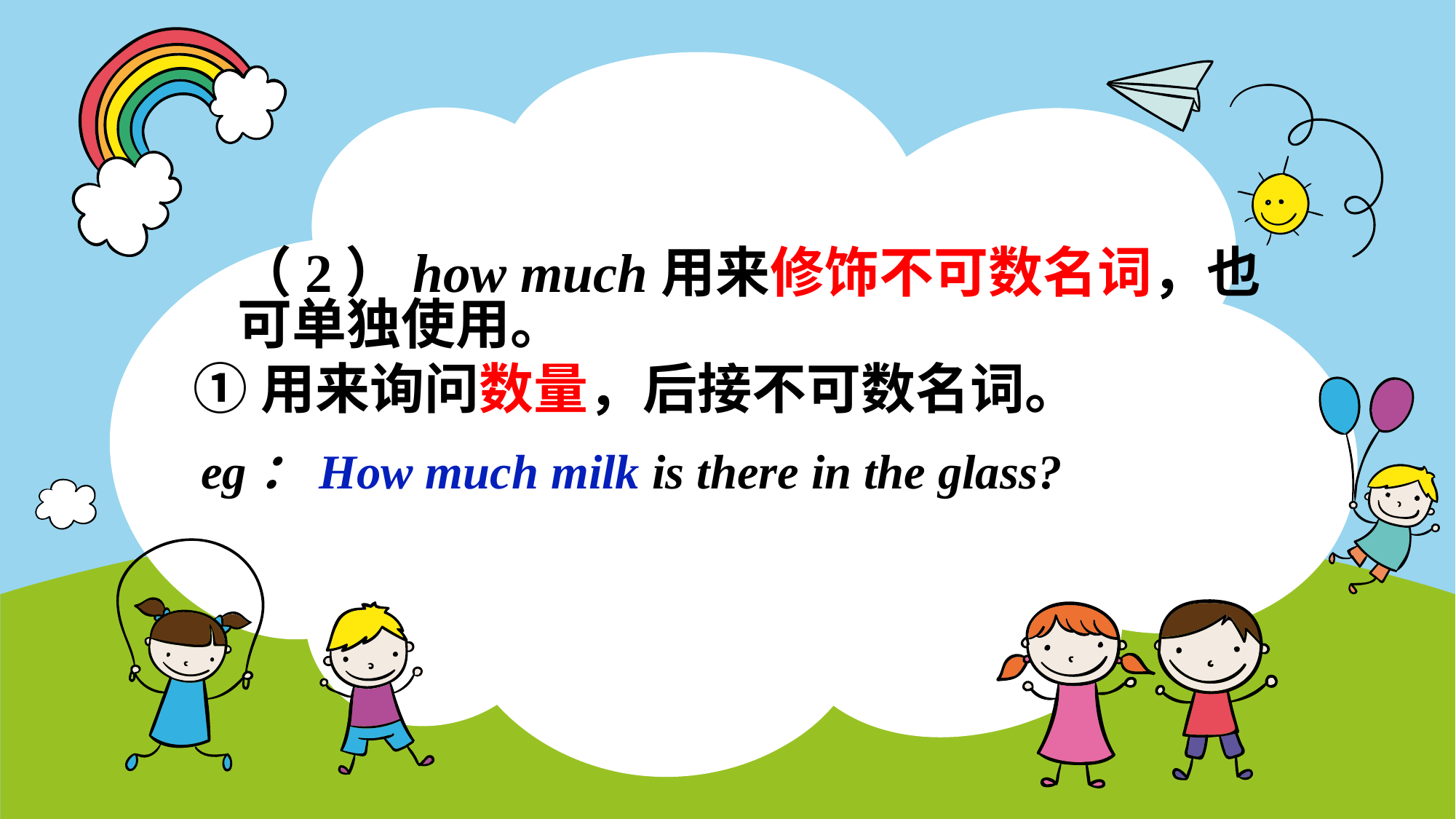

（2）how much用来修饰不可数名词，也可单独使用。
①用来询问数量，后接不可数名词。

eg：How much milk is there in the glass?